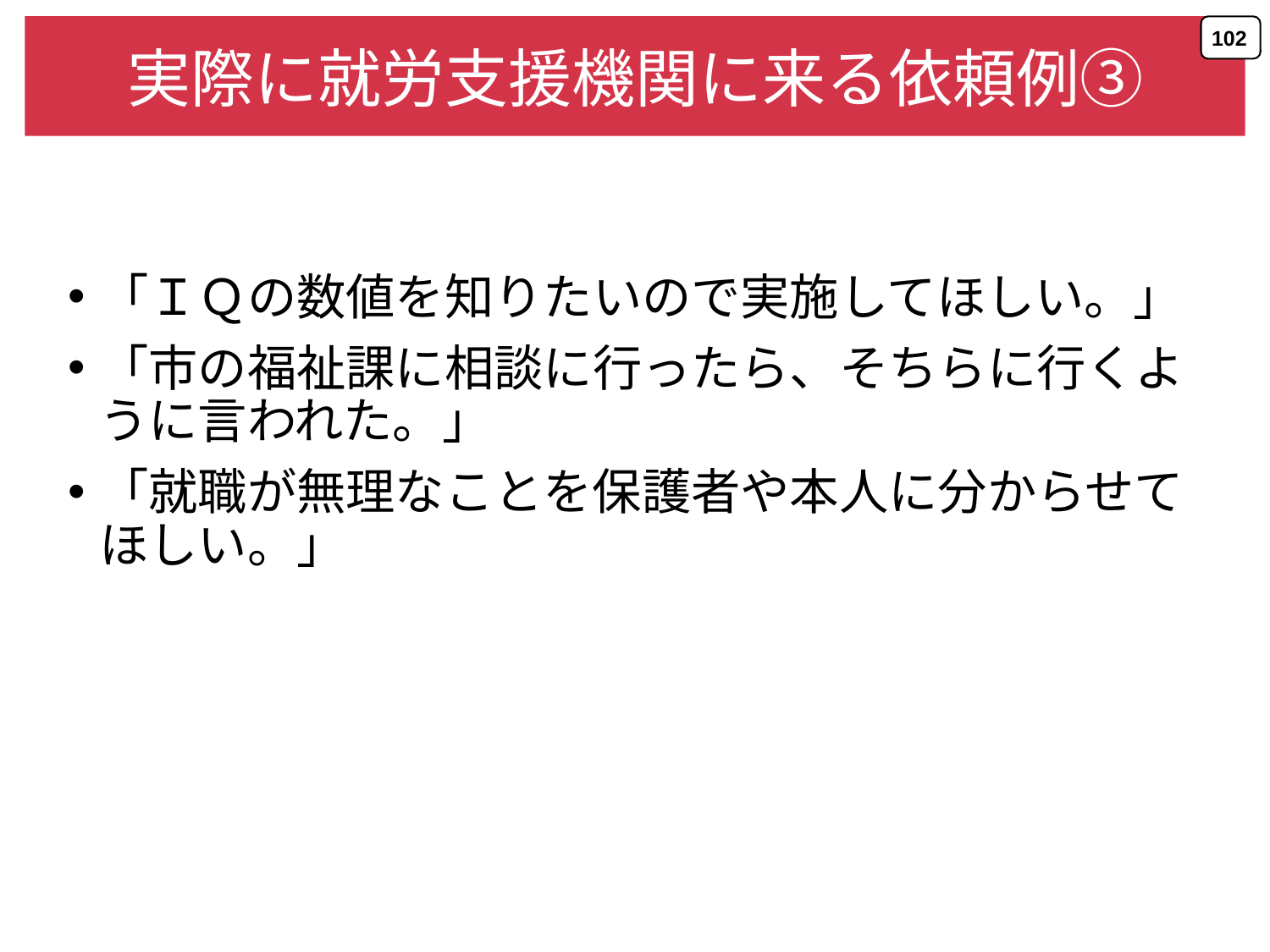

102
実際に就労支援機関に来る依頼例③

「ＩＱの数値を知りたいので実施してほしい。」
「市の福祉課に相談に行ったら、そちらに行くように言われた。」
「就職が無理なことを保護者や本人に分からせてほしい。」